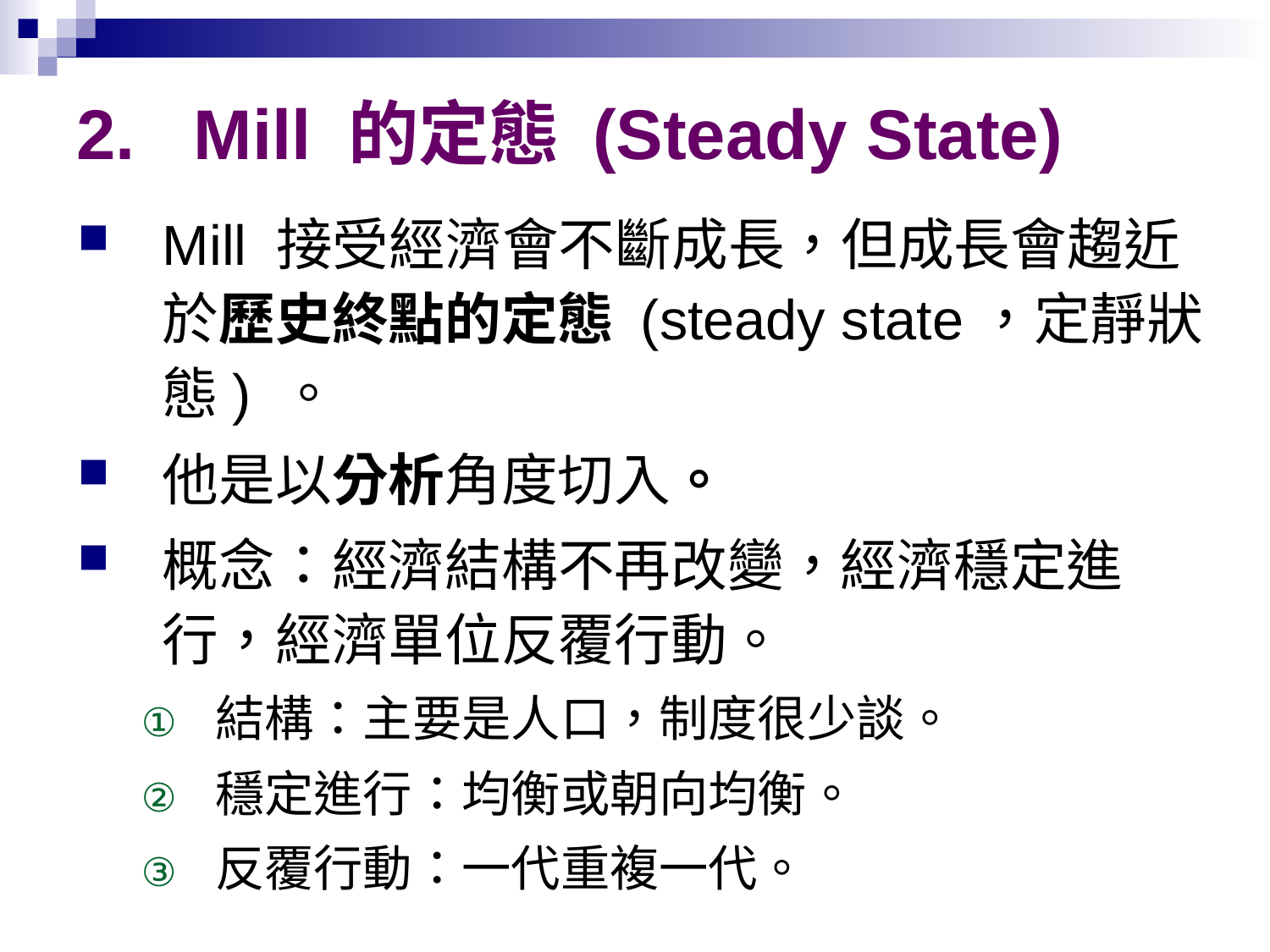

# 2.   Mill 的定態 (Steady State)
Mill 接受經濟會不斷成長，但成長會趨近於歷史終點的定態 (steady state，定靜狀態) 。
他是以分析角度切入。
概念：經濟結構不再改變，經濟穩定進行，經濟單位反覆行動。
結構：主要是人口，制度很少談。
穩定進行：均衡或朝向均衡。
反覆行動：一代重複一代。